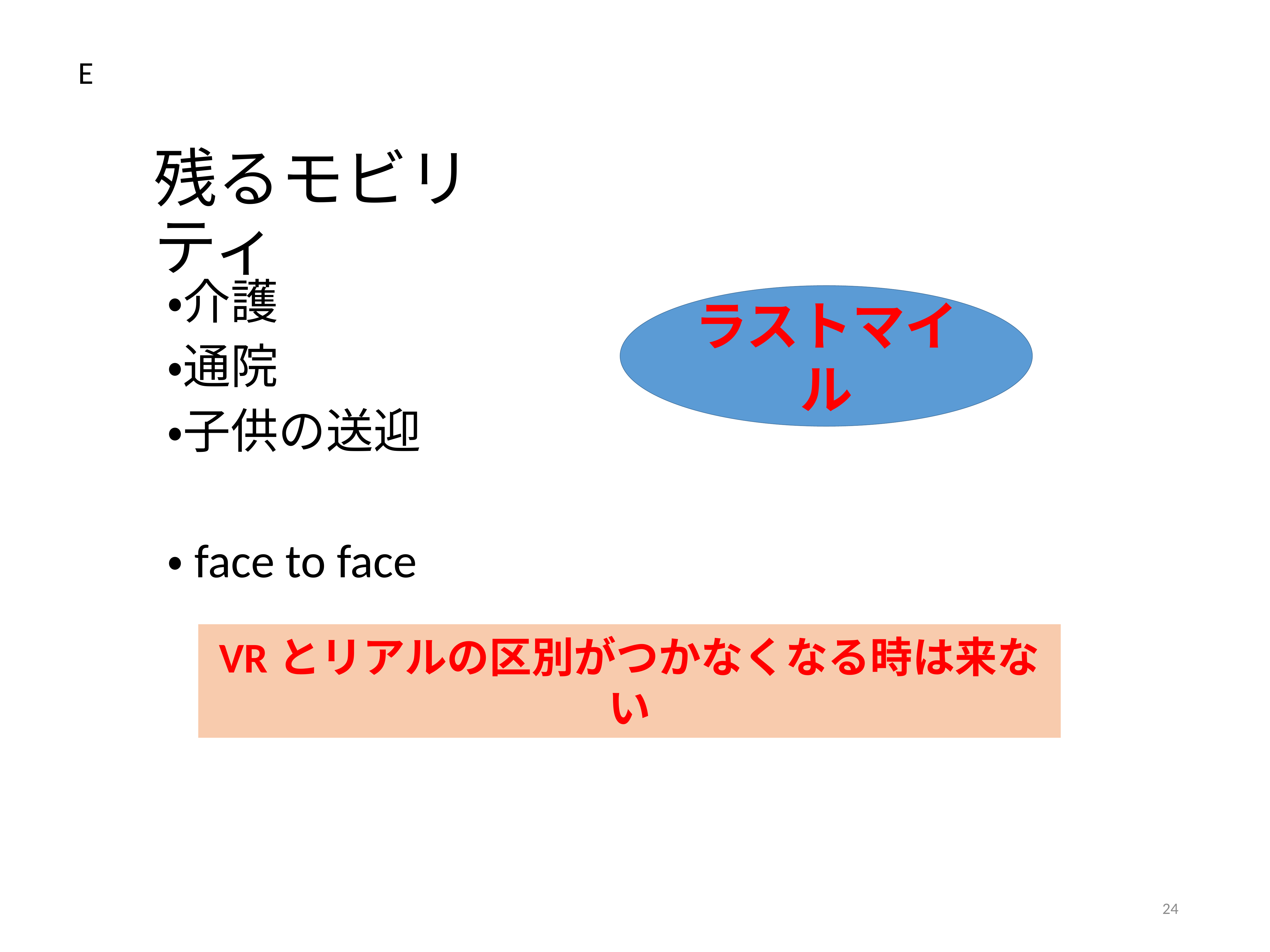

E
# 残るモビリティ
・介護
・通院
・子供の送迎

・face to face
ラストマイル
VRとリアルの区別がつかなくなる時は来ない
24